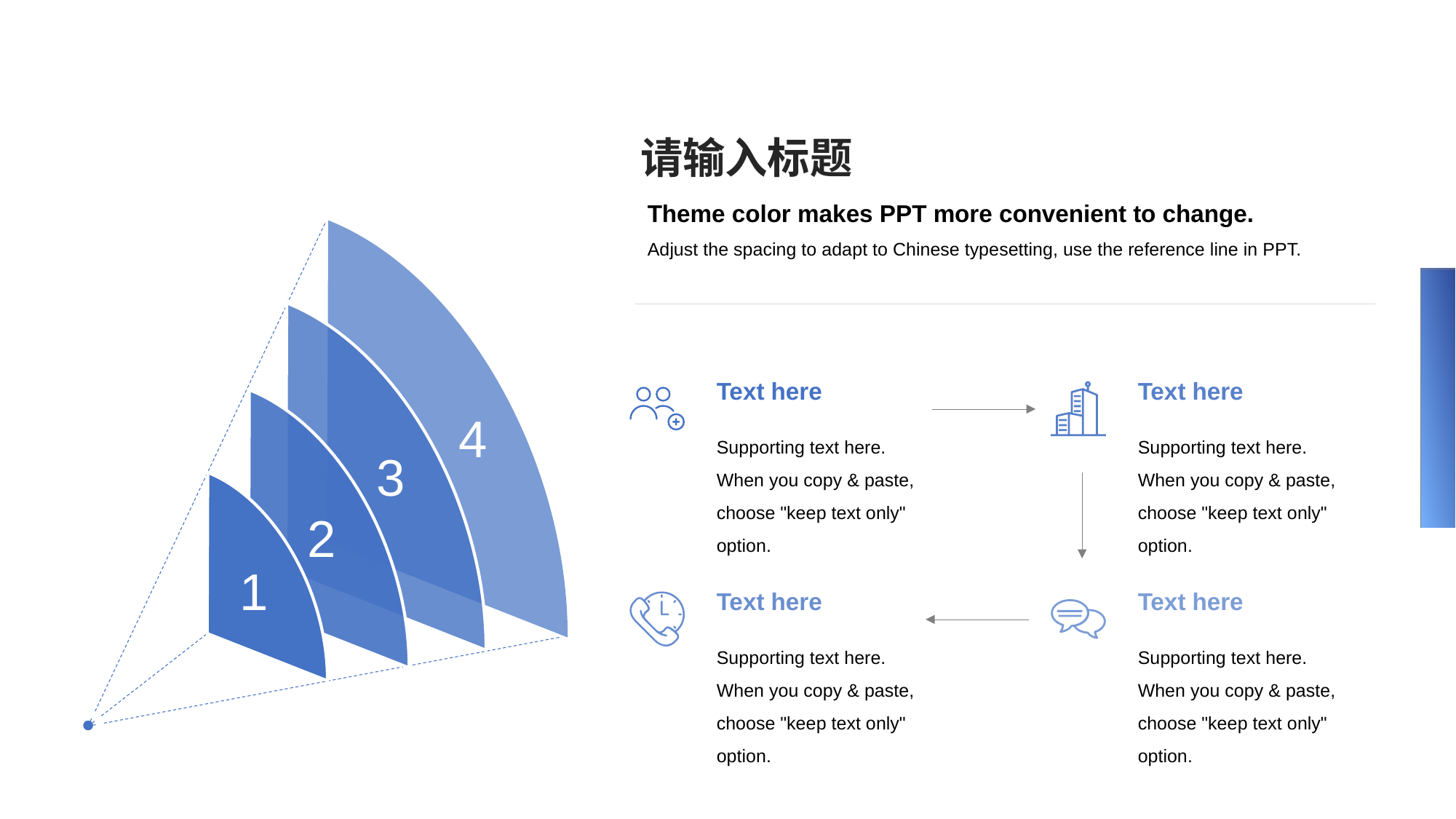

请输入标题
Theme color makes PPT more convenient to change.
Adjust the spacing to adapt to Chinese typesetting, use the reference line in PPT.

4
3

2

1

Text here

Supporting text here.
When you copy & paste, choose "keep text only" option.
Text here

Supporting text here.
When you copy & paste, choose "keep text only" option.
Text here

Supporting text here.
When you copy & paste, choose "keep text only" option.
Text here

Supporting text here.
When you copy & paste, choose "keep text only" option.